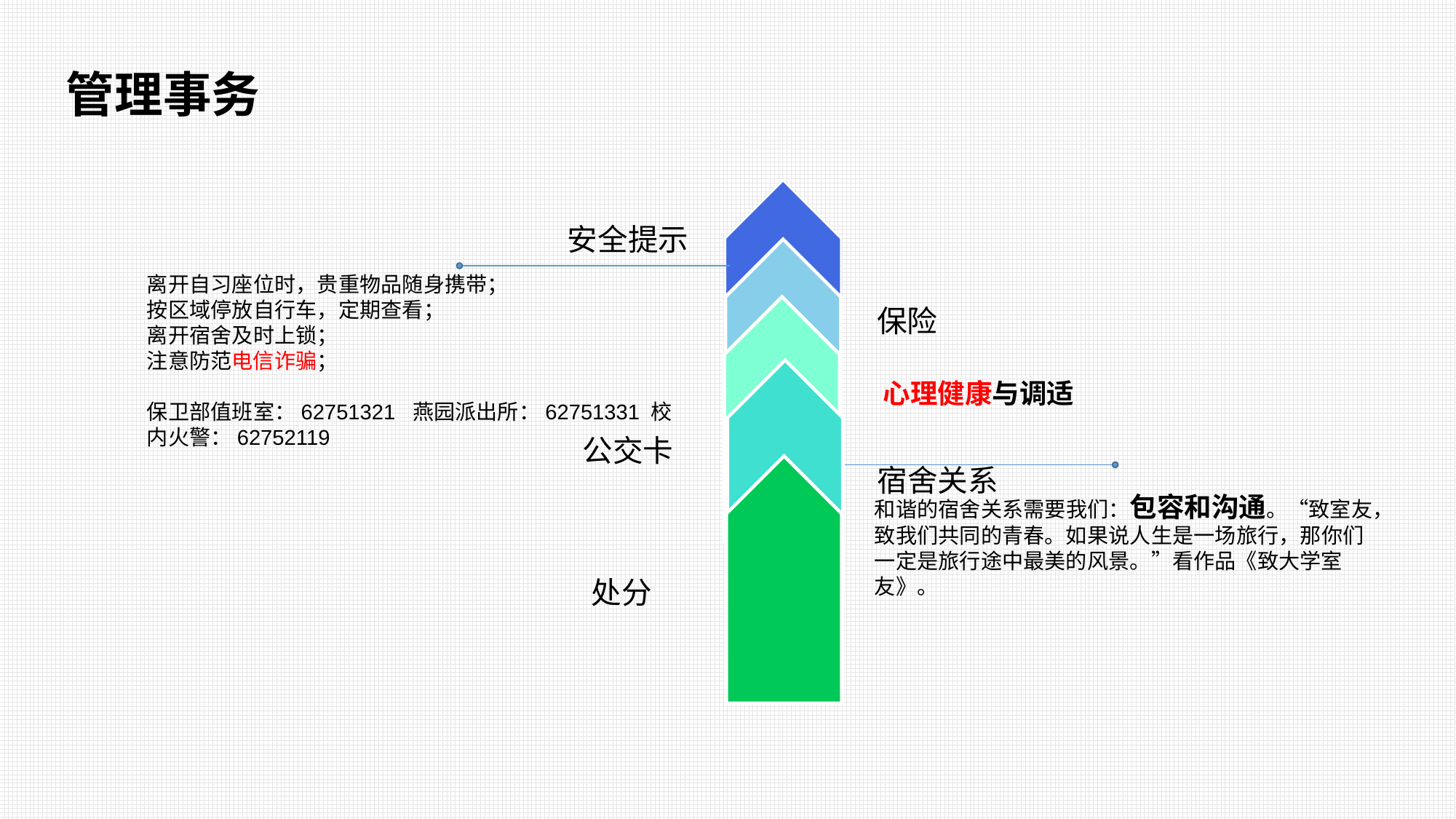

管理事务
安全提示

离开自习座位时，贵重物品随身携带；
按区域停放自行车，定期查看；
离开宿舍及时上锁；
注意防范电信诈骗；

保卫部值班室：62751321  燕园派出所：62751331 校内火警：62752119
保险

心理健康与调适

公交卡
宿舍关系

和谐的宿舍关系需要我们：包容和沟通。“致室友，致我们共同的青春。如果说人生是一场旅行，那你们一定是旅行途中最美的风景。”看作品《致大学室友》。

处分